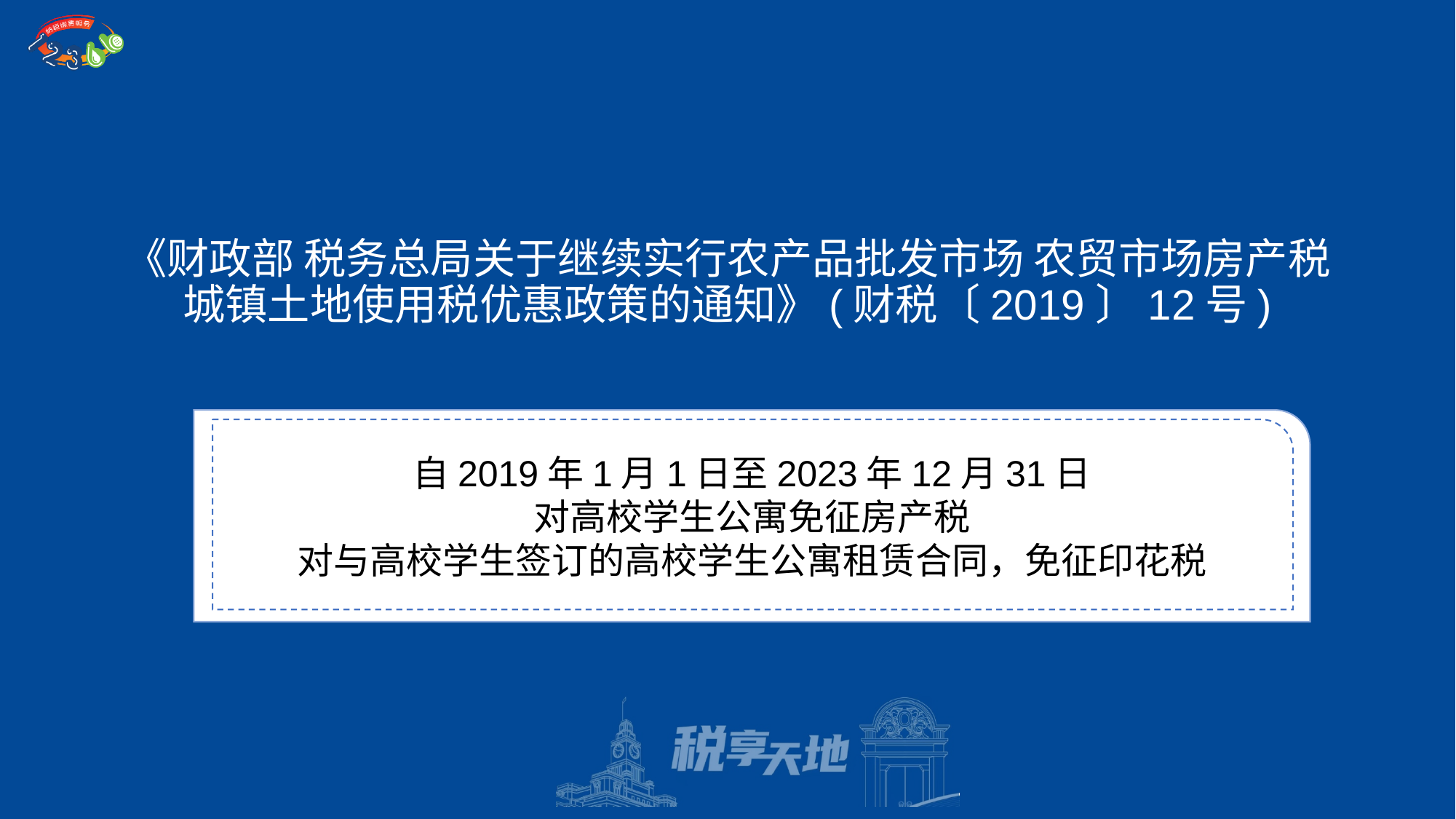

# 《财政部 税务总局关于继续实行农产品批发市场 农贸市场房产税 城镇土地使用税优惠政策的通知》(财税〔2019〕12号)

自2019年1月1日至2023年12月31日
对高校学生公寓免征房产税
对与高校学生签订的高校学生公寓租赁合同，免征印花税